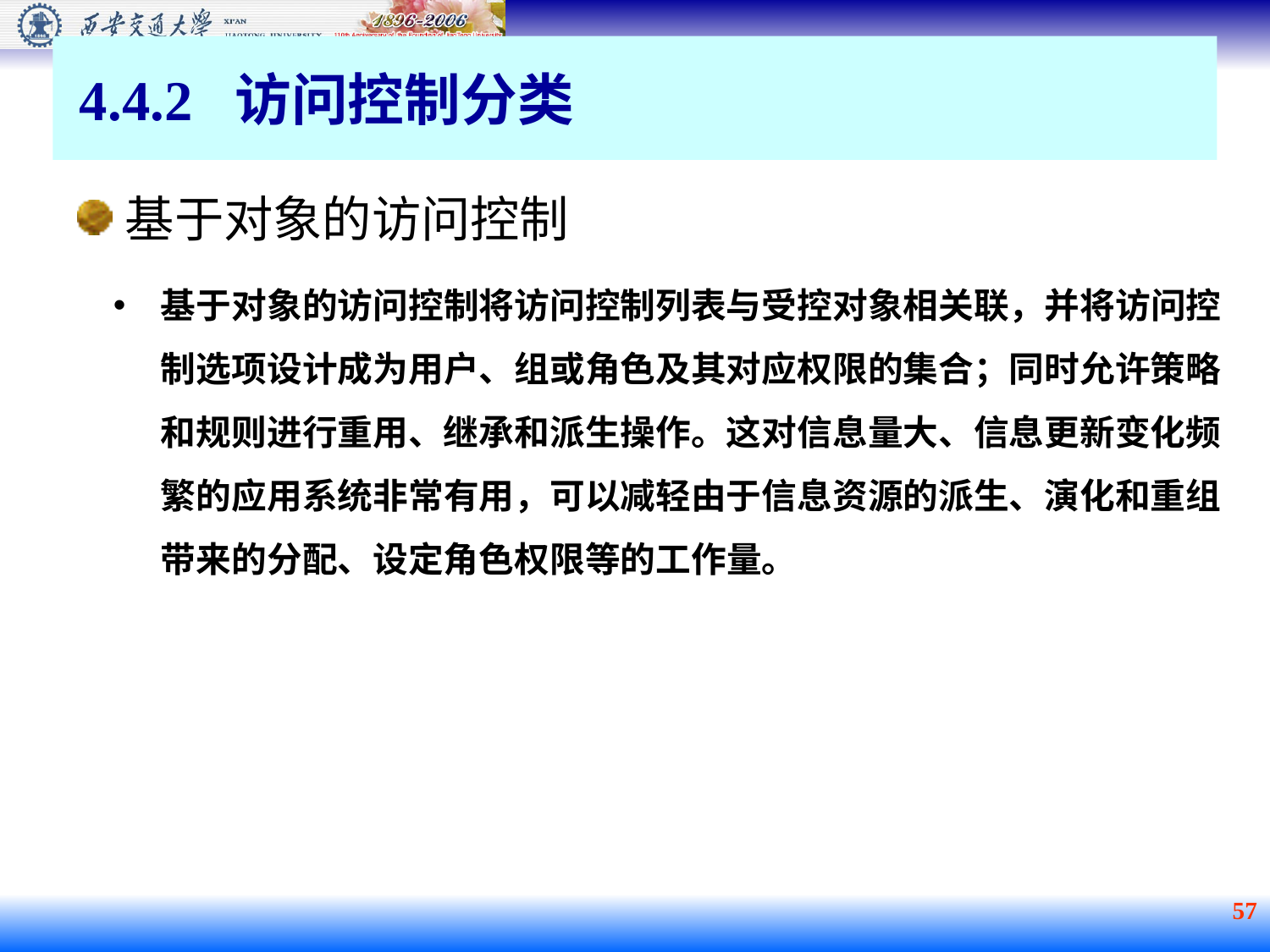

4.4.2  访问控制分类
基于对象的访问控制

基于对象的访问控制将访问控制列表与受控对象相关联，并将访问控制选项设计成为用户、组或角色及其对应权限的集合；同时允许策略和规则进行重用、继承和派生操作。这对信息量大、信息更新变化频繁的应用系统非常有用，可以减轻由于信息资源的派生、演化和重组带来的分配、设定角色权限等的工作量。
 57